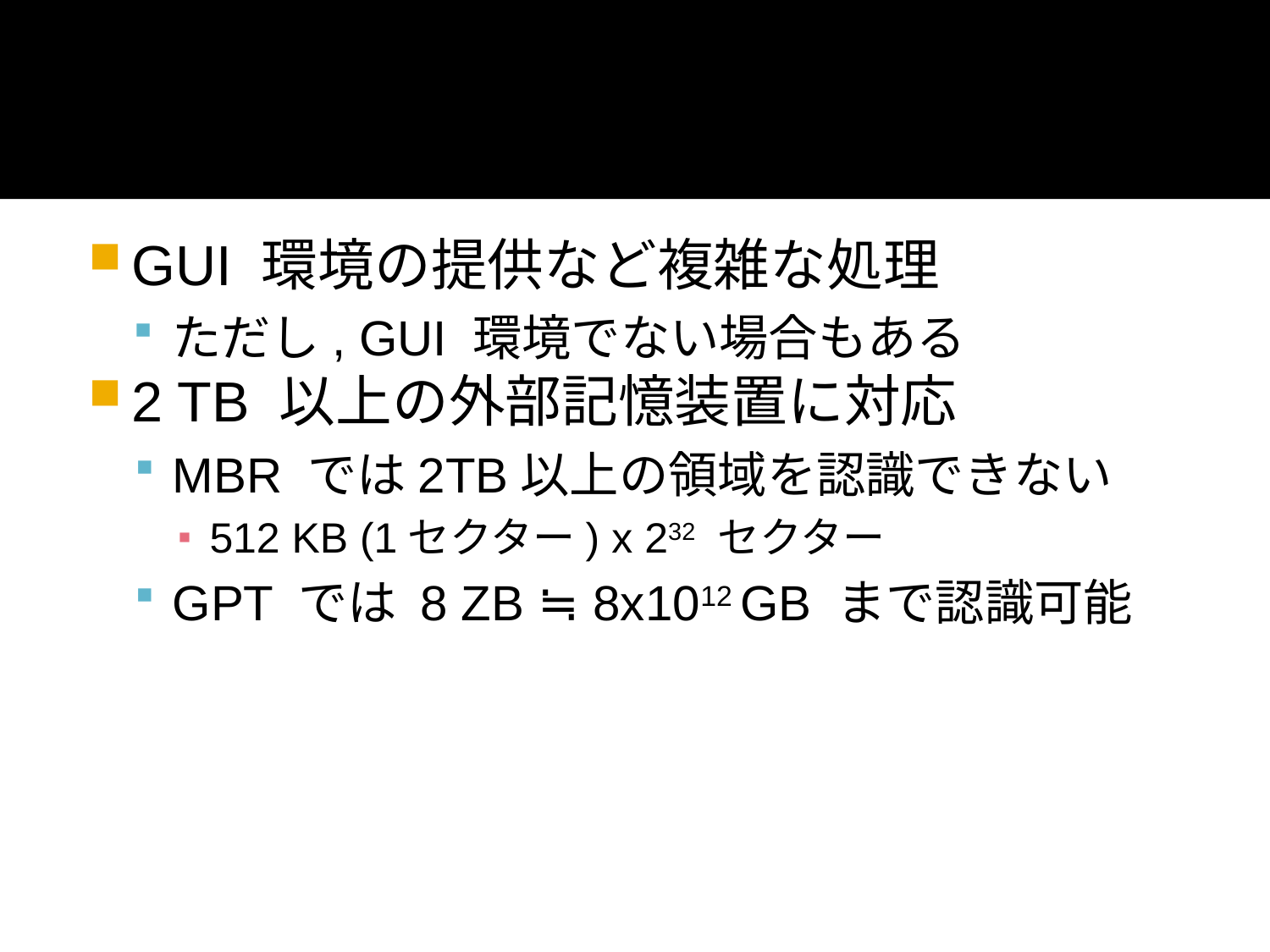

UEFI の特徴
GUI 環境の提供など複雑な処理
ただし, GUI 環境でない場合もある
2 TB 以上の外部記憶装置に対応
MBR では2TB以上の領域を認識できない
512 KB (1セクター) x 232 セクター
GPT では 8 ZB ≒ 8x1012 GB まで認識可能